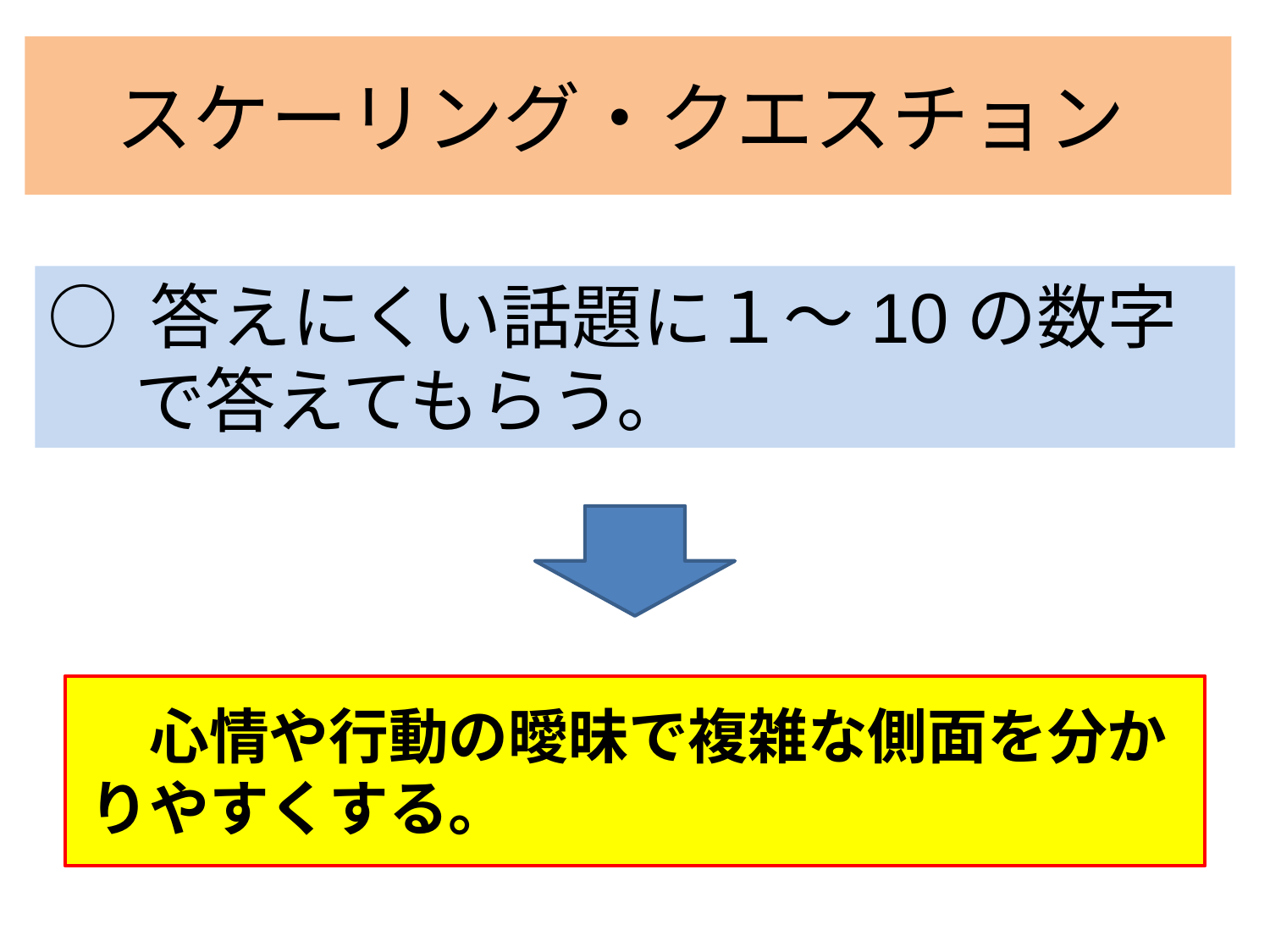

# スケーリング・クエスチョン
○ 答えにくい話題に１～10の数字で答えてもらう。

　心情や行動の曖昧で複雑な側面を分かりやすくする。